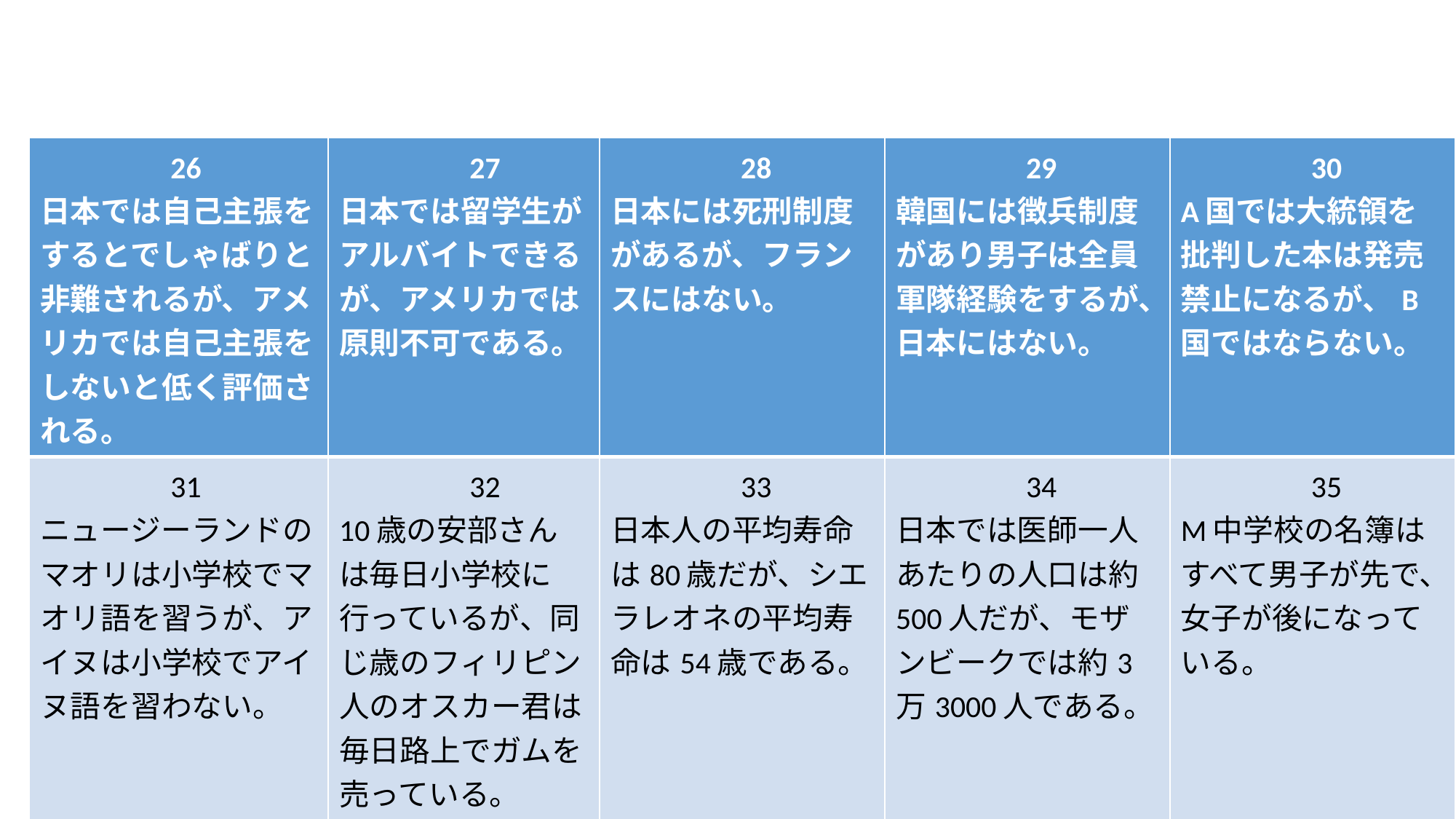

| 26 日本では自己主張をするとでしゃばりと非難されるが、アメリカでは自己主張をしないと低く評価される。 | 27 日本では留学生がアルバイトできるが、アメリカでは原則不可である。 | 28 日本には死刑制度があるが、フランスにはない。 | 29 韓国には徴兵制度があり男子は全員軍隊経験をするが、日本にはない。 | 30 A国では大統領を批判した本は発売禁止になるが、B国ではならない。 |
| --- | --- | --- | --- | --- |
| 31 ニュージーランドのマオリは小学校でマオリ語を習うが、アイヌは小学校でアイヌ語を習わない。 | 32 10歳の安部さんは毎日小学校に行っているが、同じ歳のフィリピン人のオスカー君は毎日路上でガムを売っている。 | 33 日本人の平均寿命は80歳だが、シエラレオネの平均寿命は54歳である。 | 34 日本では医師一人あたりの人口は約500人だが、モザンビークでは約3万3000人である。 | 35 M中学校の名簿はすべて男子が先で、女子が後になっている。 |